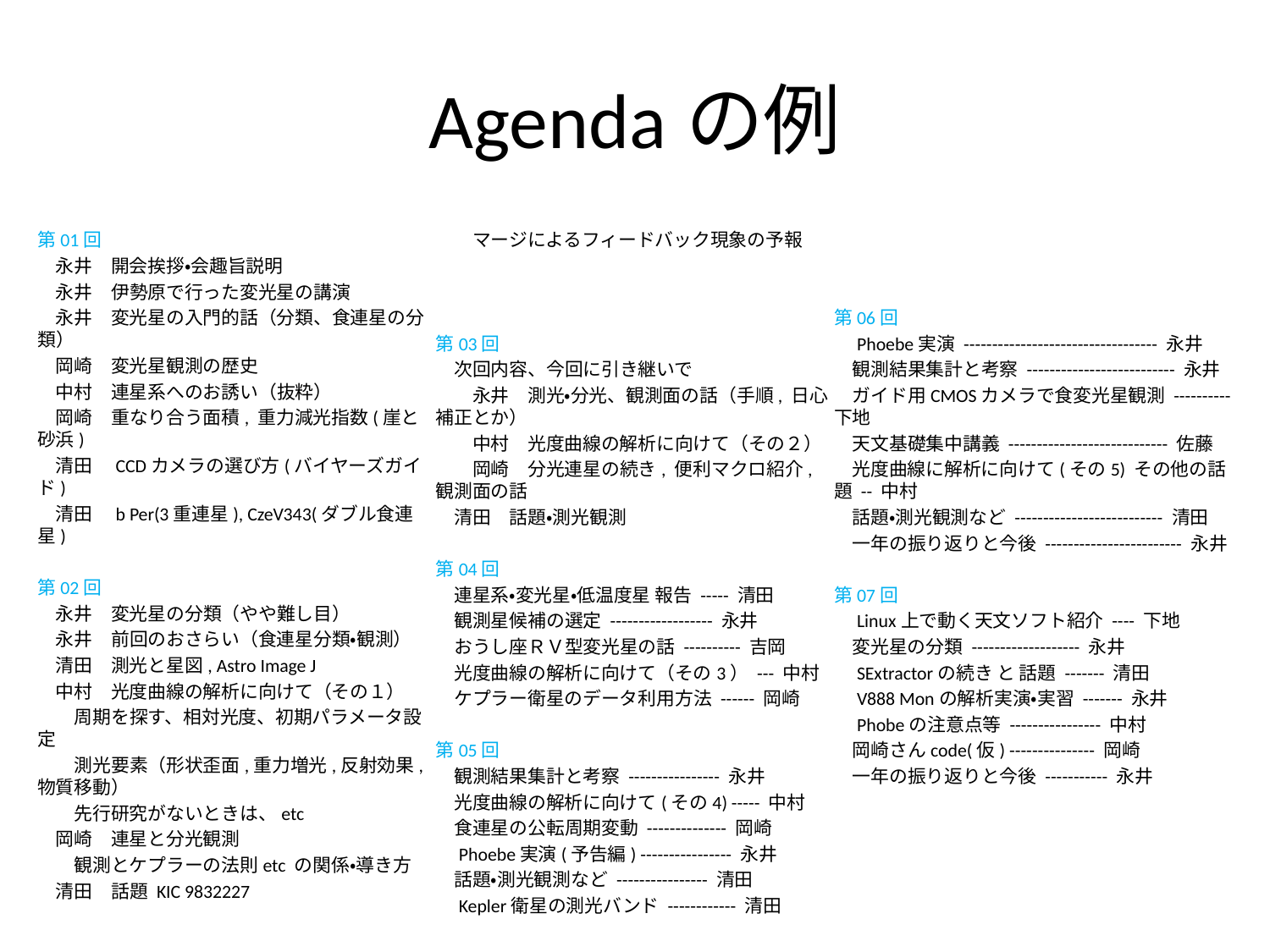

# Agendaの例
第01回
　永井　開会挨拶・会趣旨説明
　永井　伊勢原で行った変光星の講演
　永井　変光星の入門的話（分類、食連星の分類）
　岡崎　変光星観測の歴史
　中村　連星系へのお誘い（抜粋）
　岡崎　重なり合う面積, 重力減光指数(崖と砂浜)
　清田　CCDカメラの選び方(バイヤーズガイド)
　清田　b Per(3重連星), CzeV343(ダブル食連星)

第02回
　永井　変光星の分類（やや難し目）
　永井　前回のおさらい（食連星分類・観測）
　清田　測光と星図, Astro Image J
　中村　光度曲線の解析に向けて（その１）
　　周期を探す、相対光度、初期パラメータ設定
　　測光要素（形状歪面,重力増光,反射効果,物質移動）
　　先行研究がないときは、etc
　岡崎　連星と分光観測
　　観測とケプラーの法則etc の関係・導き方
　清田　話題 KIC 9832227
　　マージによるフィードバック現象の予報

第03回
　次回内容、今回に引き継いで
　　永井　測光・分光、観測面の話（手順, 日心補正とか）
　　中村　光度曲線の解析に向けて（その２）
　　岡崎　分光連星の続き, 便利マクロ紹介, 観測面の話
　清田　話題・測光観測

第04回
　連星系・変光星・低温度星 報告 ----- 清田
　観測星候補の選定 ------------------ 永井
　おうし座ＲＶ型変光星の話 ---------- 吉岡
　光度曲線の解析に向けて（その3） --- 中村
　ケプラー衛星のデータ利用方法 ------ 岡崎

第05回
　観測結果集計と考察 ---------------- 永井
　光度曲線の解析に向けて(その4) ----- 中村
　食連星の公転周期変動 -------------- 岡崎
　Phoebe実演(予告編) ---------------- 永井
　話題・測光観測など ---------------- 清田
　Kepler衛星の測光バンド ------------ 清田

第06回
　Phoebe実演 ---------------------------------- 永井
　観測結果集計と考察 -------------------------- 永井
　ガイド用CMOSカメラで食変光星観測 ---------- 下地
　天文基礎集中講義 ---------------------------- 佐藤
　光度曲線に解析に向けて(その5) その他の話題 -- 中村
　話題・測光観測など -------------------------- 清田
　一年の振り返りと今後 ------------------------ 永井

第07回
　Linux上で動く天文ソフト紹介 ---- 下地
　変光星の分類 ------------------- 永井
　SExtractorの続き と 話題 ------- 清田
　V888 Monの解析実演・実習 ------- 永井
　Phobeの注意点等 ---------------- 中村
　岡崎さんcode(仮) --------------- 岡崎
　一年の振り返りと今後 ----------- 永井